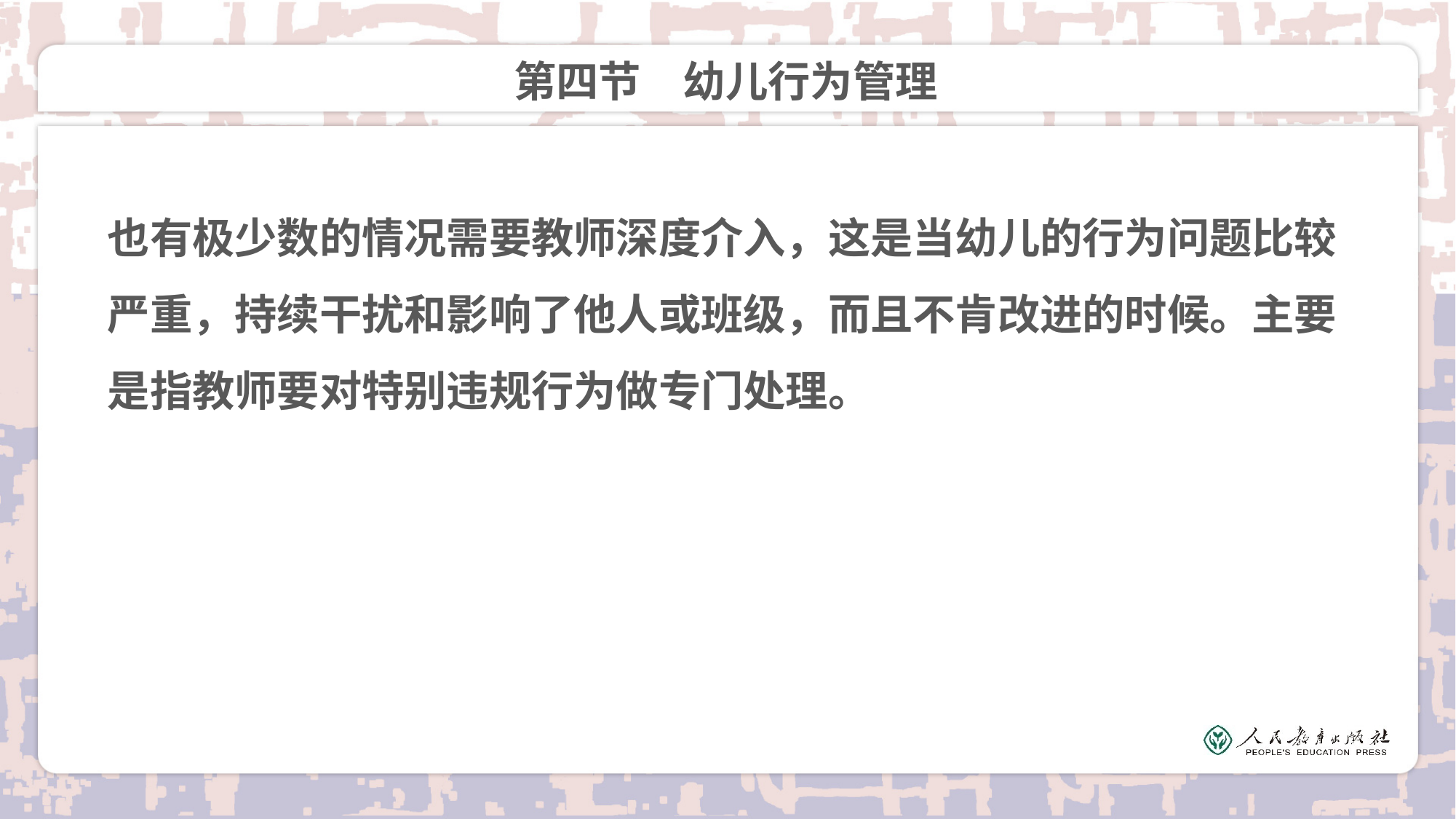

# 第四节　幼儿行为管理
也有极少数的情况需要教师深度介入，这是当幼儿的行为问题比较严重，持续干扰和影响了他人或班级，而且不肯改进的时候。主要是指教师要对特别违规行为做专门处理。